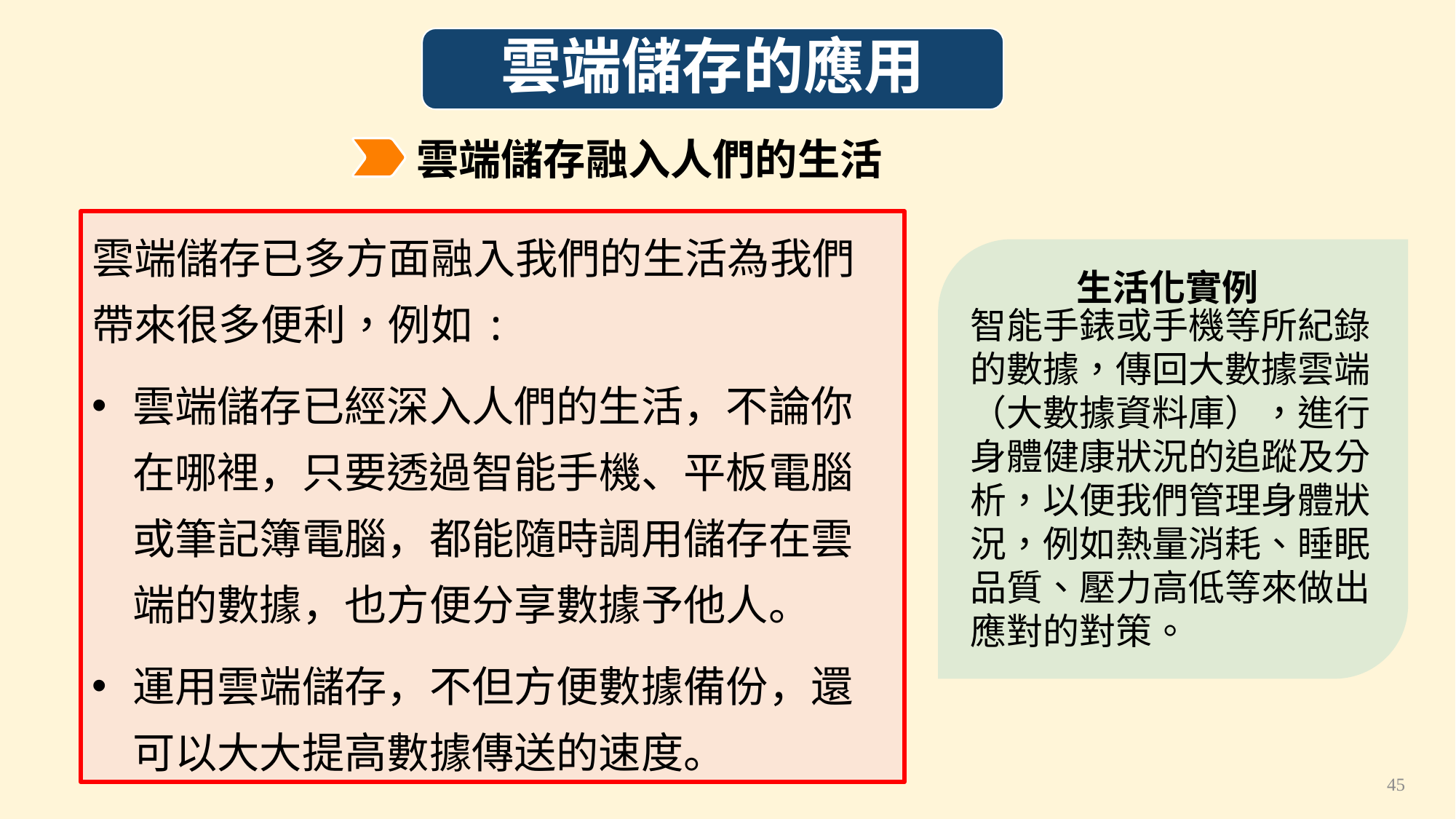

雲端儲存的應用
雲端儲存融入人們的生活

雲端儲存已多方面融入我們的生活為我們帶來很多便利，例如:
雲端儲存已經深入人們的生活，不論你在哪裡，只要透過智能手機、平板電腦或筆記簿電腦，都能隨時調用儲存在雲端的數據，也方便分享數據予他人。
運用雲端儲存，不但方便數據備份，還可以大大提高數據傳送的速度。

智能手錶或手機等所紀錄的數據，傳回大數據雲端（大數據資料庫），進行身體健康狀況的追蹤及分析，以便我們管理身體狀況，例如熱量消耗、睡眠品質、壓力高低等來做出應對的對策。
生活化實例